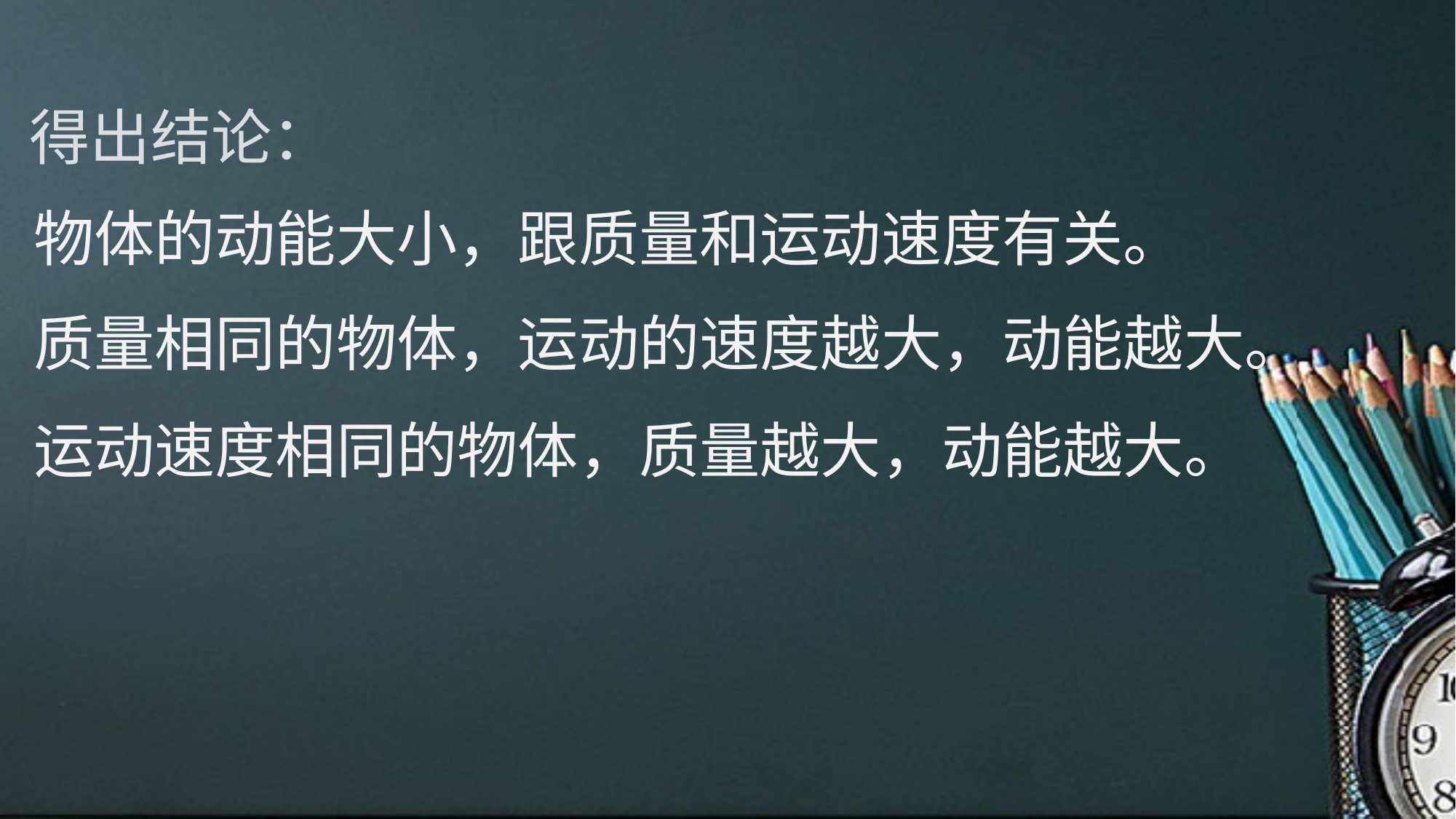

得出结论：
物体的动能大小，跟质量和运动速度有关。
质量相同的物体，运动的速度越大，动能越大。

运动速度相同的物体，质量越大，动能越大。